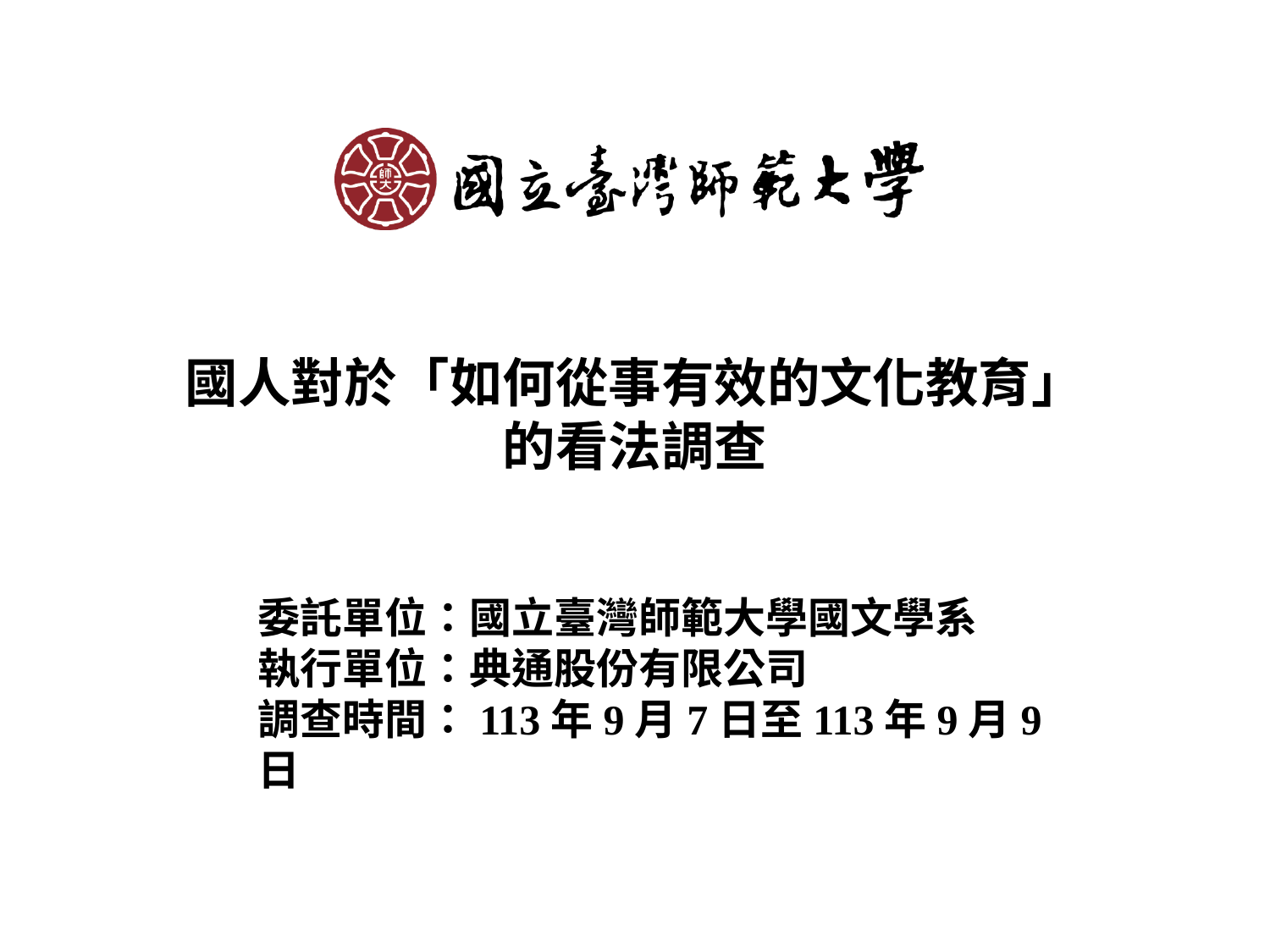

# 國人對於「如何從事有效的文化教育」 的看法調查
委託單位：國立臺灣師範大學國文學系
執行單位：典通股份有限公司
調查時間：113年9月7日至113年9月9日